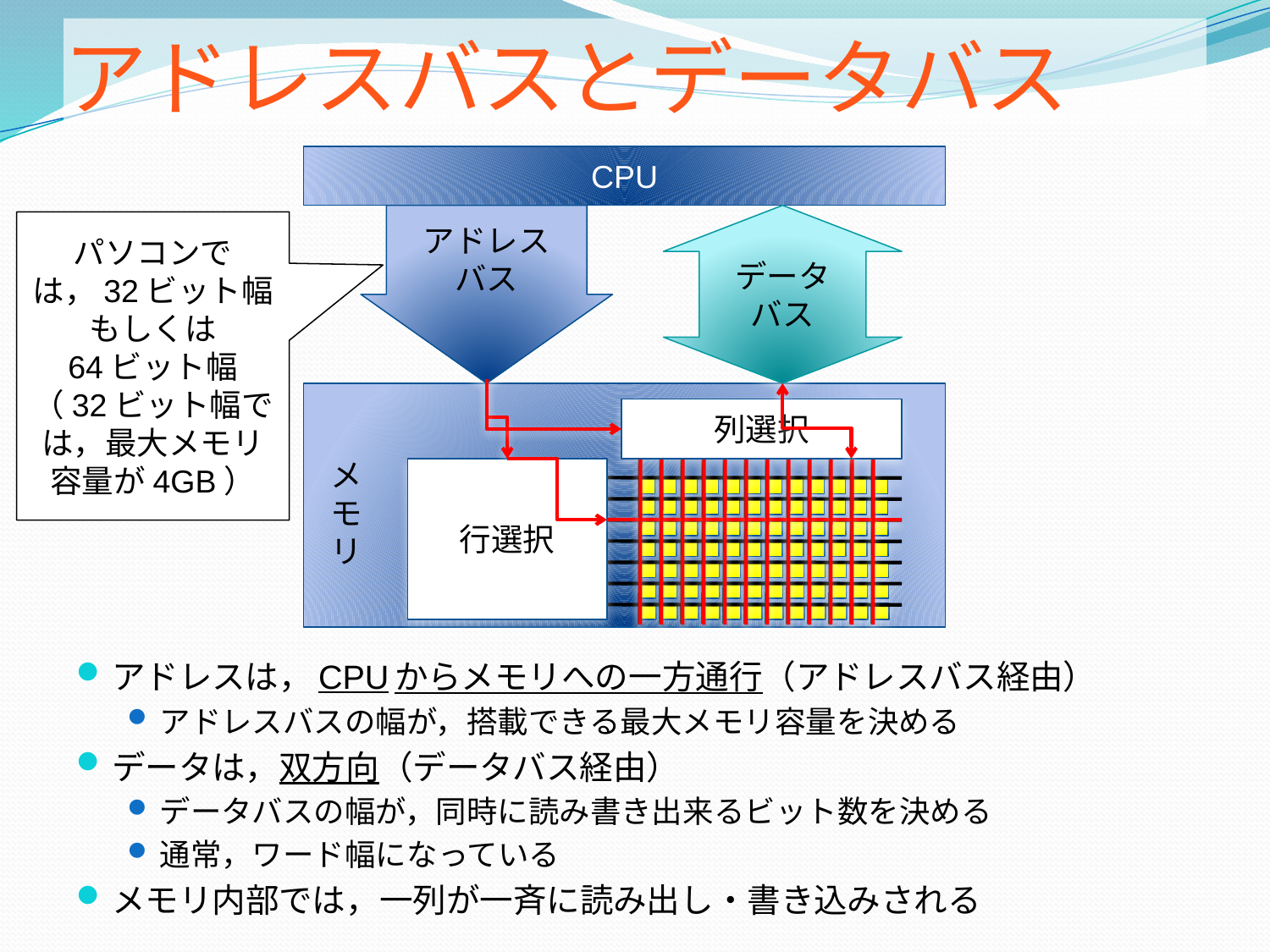

# アドレスバスとデータバス
CPU
アドレス
バス
データ
バス
パソコンでは，32ビット幅
もしくは
64ビット幅
（32ビット幅では，最大メモリ容量が4GB）

列選択
メ
モ
リ
行選択

アドレスは，CPUからメモリへの一方通行（アドレスバス経由）
アドレスバスの幅が，搭載できる最大メモリ容量を決める
データは，双方向（データバス経由）
データバスの幅が，同時に読み書き出来るビット数を決める
通常，ワード幅になっている
メモリ内部では，一列が一斉に読み出し・書き込みされる